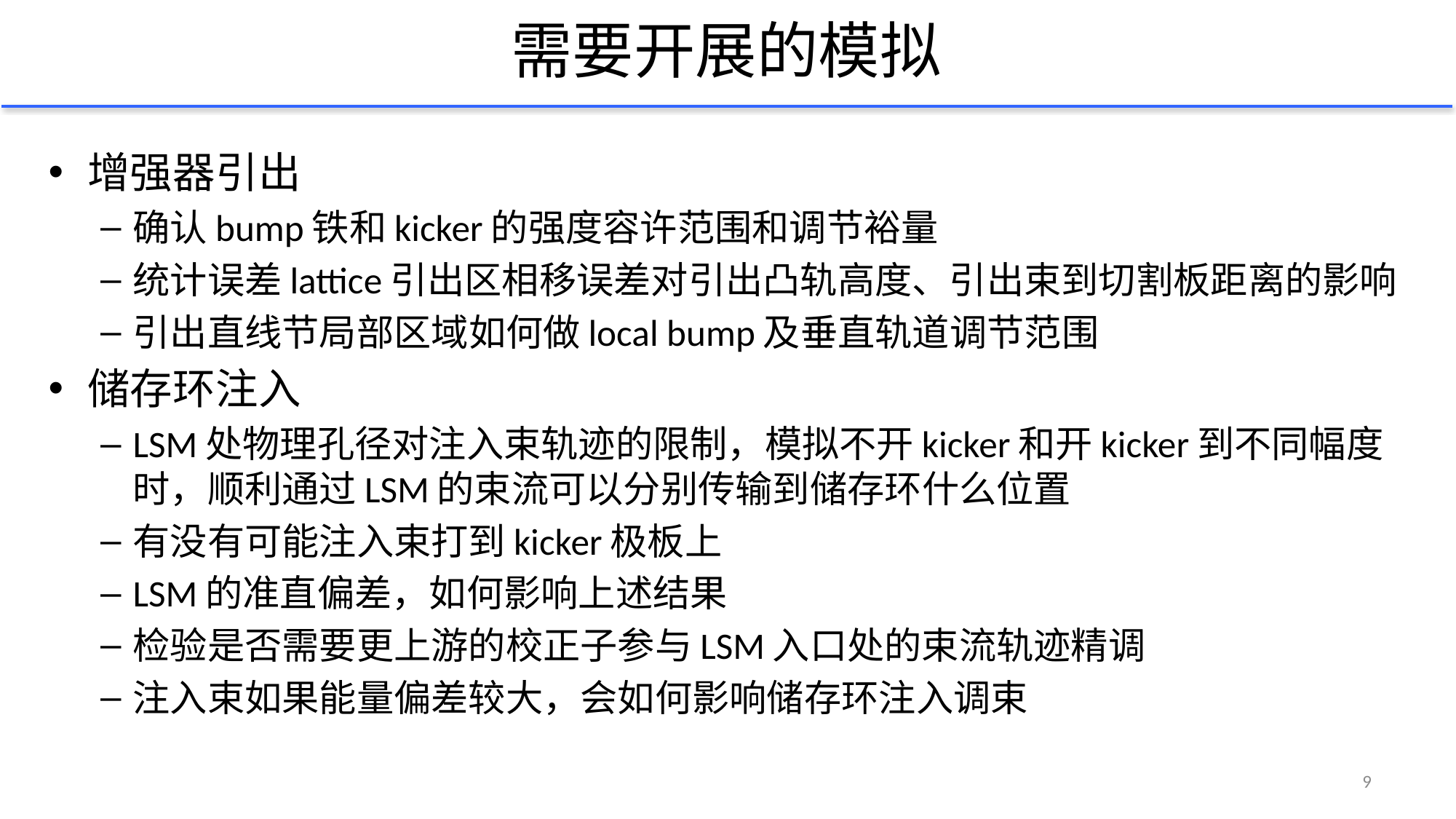

# 需要开展的模拟
增强器引出
确认bump铁和kicker的强度容许范围和调节裕量
统计误差lattice引出区相移误差对引出凸轨高度、引出束到切割板距离的影响
引出直线节局部区域如何做local bump及垂直轨道调节范围
储存环注入
LSM处物理孔径对注入束轨迹的限制，模拟不开kicker和开kicker到不同幅度时，顺利通过LSM的束流可以分别传输到储存环什么位置
有没有可能注入束打到kicker极板上
LSM的准直偏差，如何影响上述结果
检验是否需要更上游的校正子参与LSM入口处的束流轨迹精调
注入束如果能量偏差较大，会如何影响储存环注入调束
9